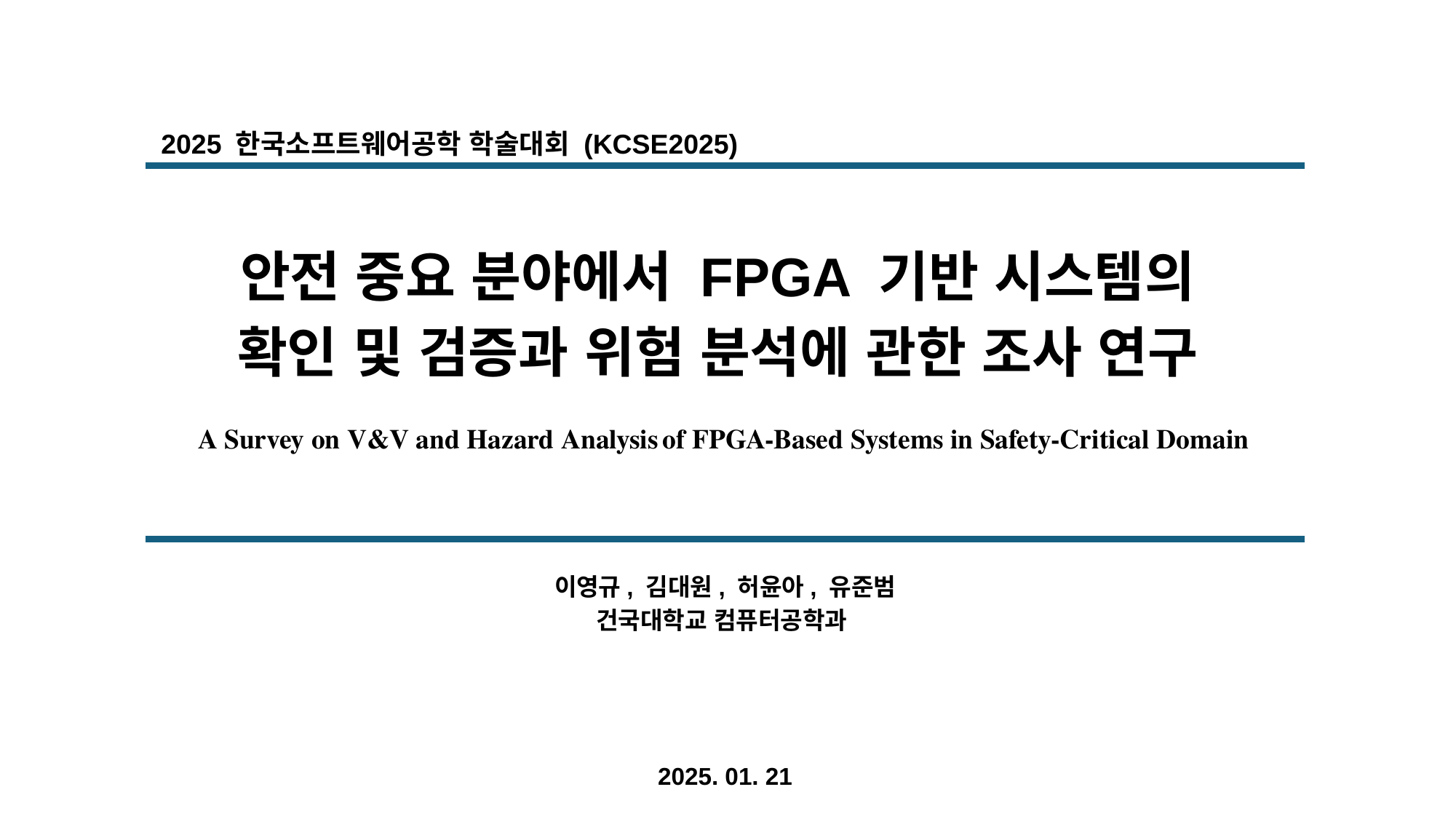

2025 한국소프트웨어공학 학술대회 (KCSE2025)
안전 중요 분야에서 FPGA 기반 시스템의
확인 및 검증과 위험 분석에 관한 조사 연구
A Survey on V&V and Hazard Analysis of FPGA-Based Systems in Safety-Critical Domain
이영규, 김대원, 허윤아, 유준범
건국대학교 컴퓨터공학과
2025. 01. 21